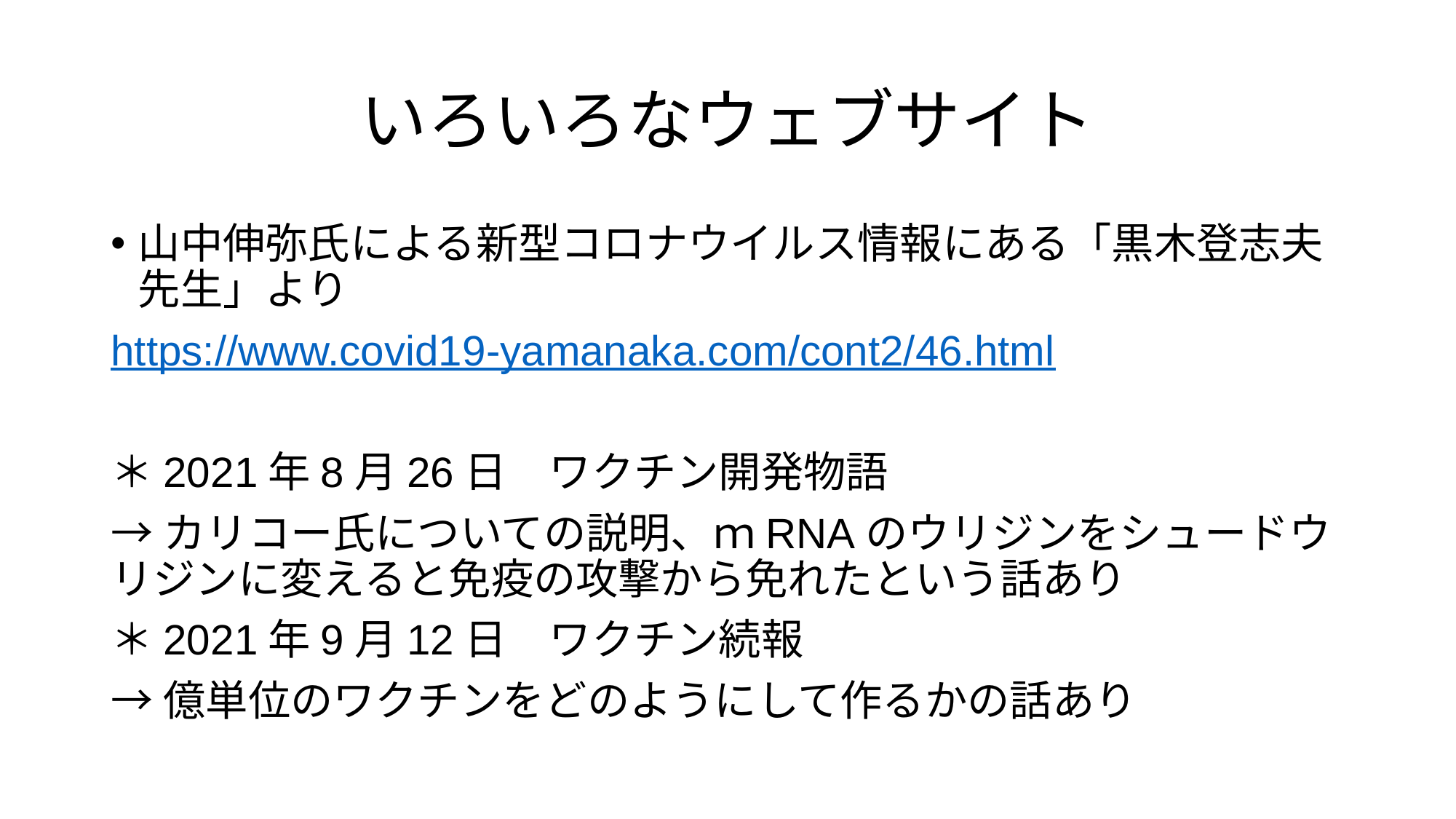

# いろいろなウェブサイト
山中伸弥氏による新型コロナウイルス情報にある「黒木登志夫先生」より
https://www.covid19-yamanaka.com/cont2/46.html

＊2021年8月26日　ワクチン開発物語
→カリコー氏についての説明、ｍRNAのウリジンをシュードウリジンに変えると免疫の攻撃から免れたという話あり
＊2021年9月12日　ワクチン続報
→億単位のワクチンをどのようにして作るかの話あり